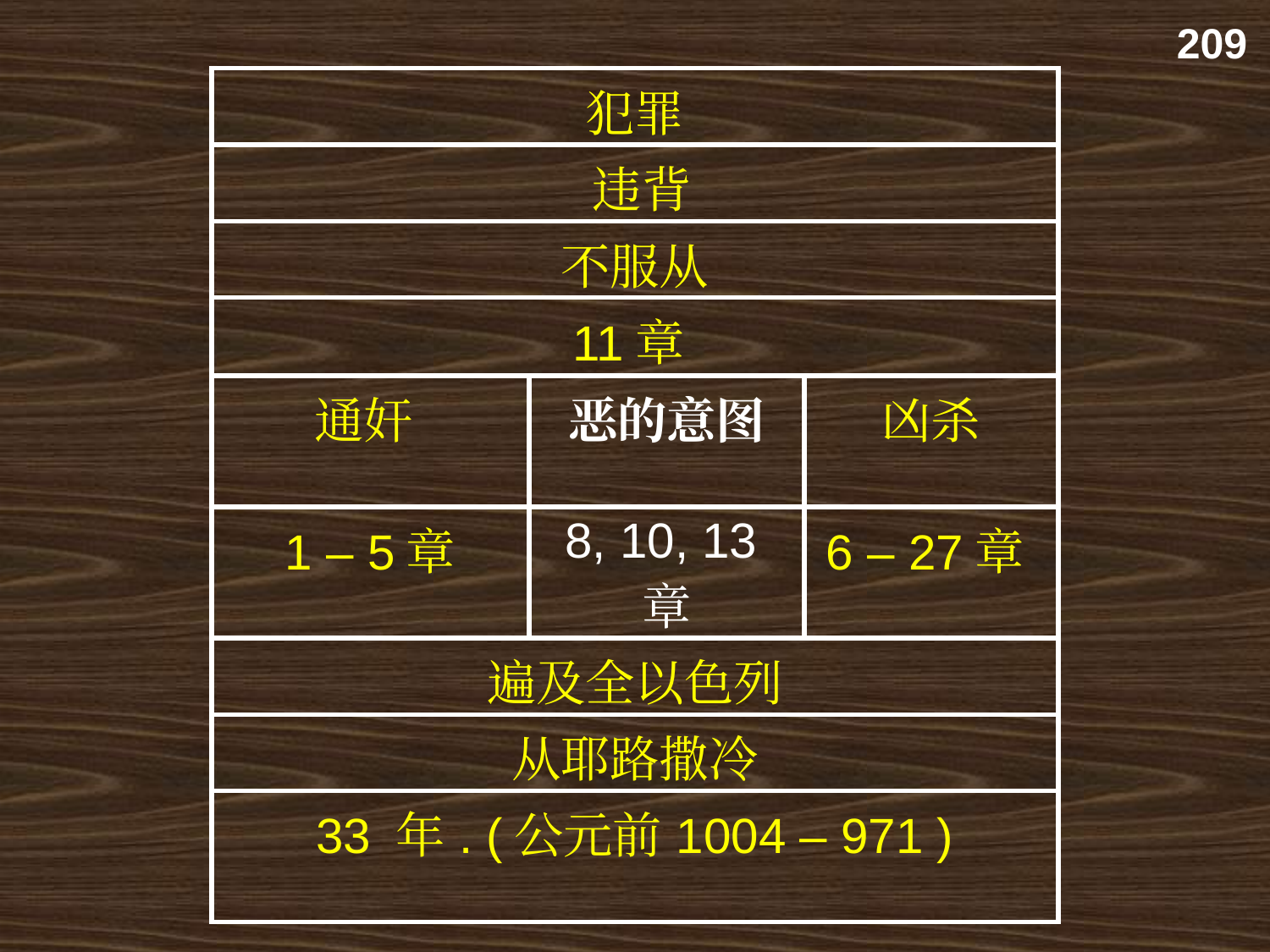

209
| 犯罪 |  |  |
| --- | --- | --- |
| 违背 |  |  |
| 不服从 |  |  |
| 11章 |  |  |
| 通奸 | 恶的意图 | 凶杀 |
| 1 – 5章 | 8, 10, 13章 | 6 – 27章 |
| 遍及全以色列 |  |  |
| 从耶路撒冷 |  |  |
| 33 年. (公元前1004 – 971 ) |  |  |